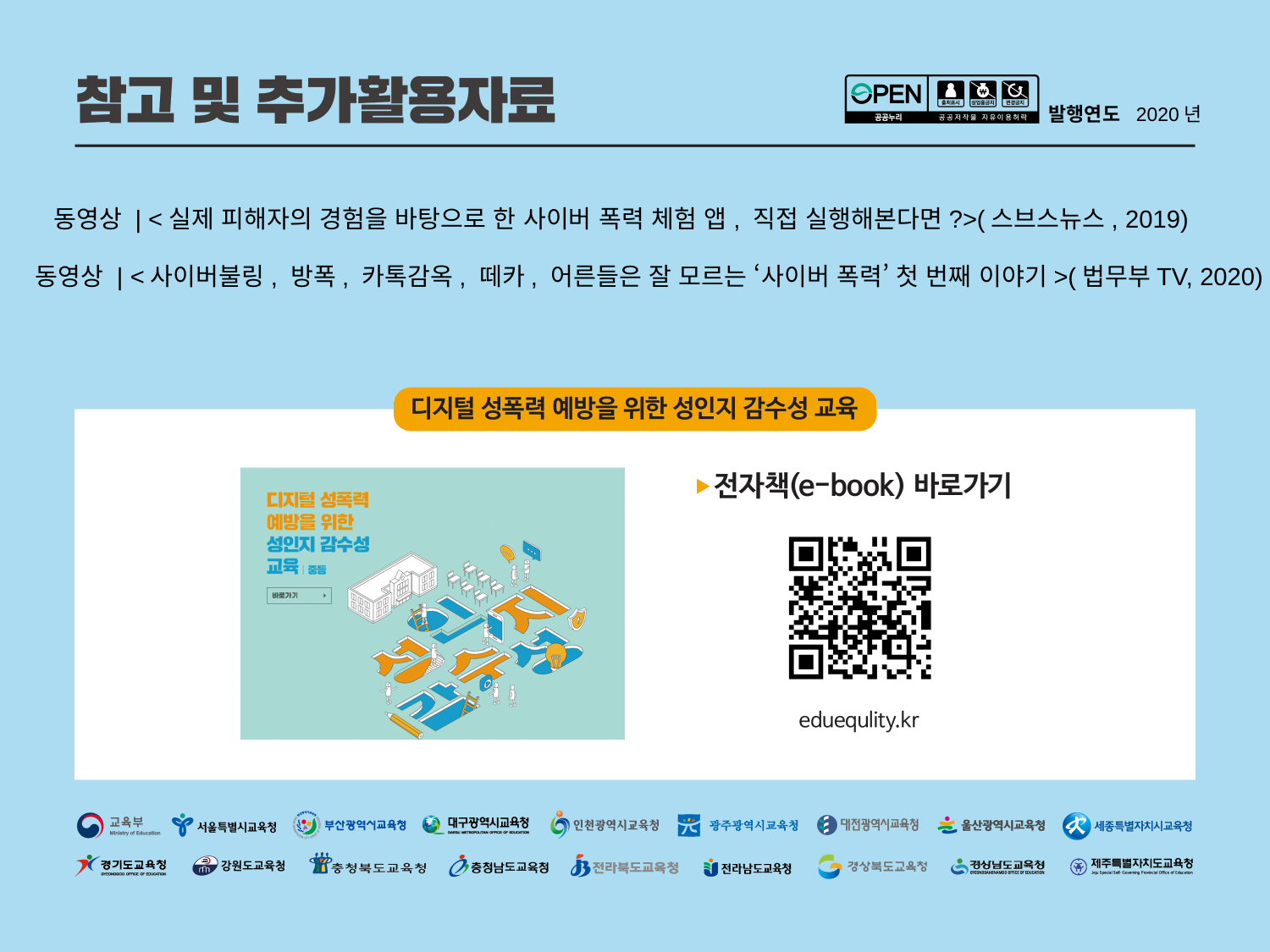

발행연도  2020년
동영상 | <실제 피해자의 경험을 바탕으로 한 사이버 폭력 체험 앱, 직접 실행해본다면?>(스브스뉴스, 2019)
동영상 | <사이버불링, 방폭, 카톡감옥, 떼카, 어른들은 잘 모르는 ‘사이버 폭력’ 첫 번째 이야기>(법무부TV, 2020)